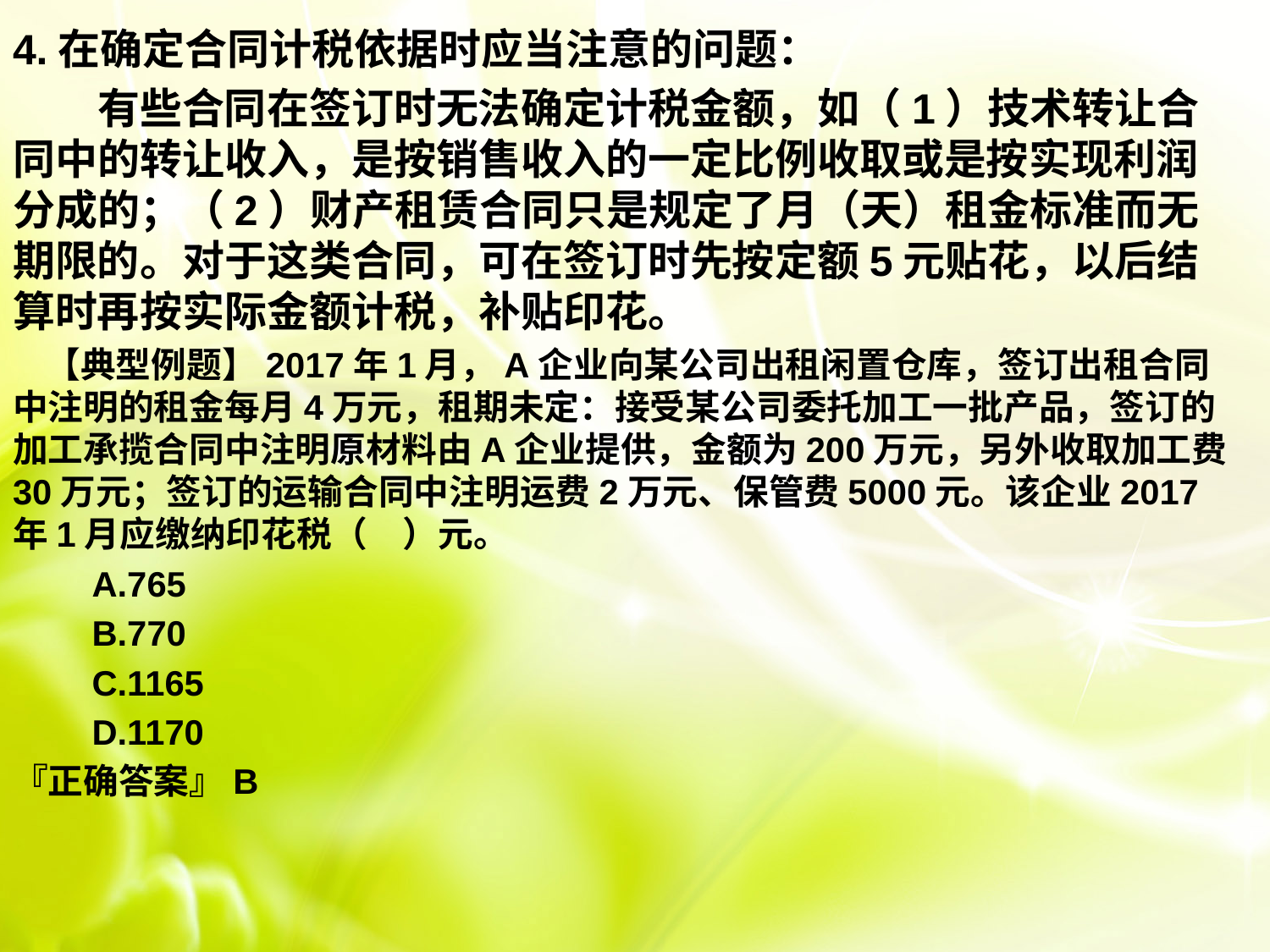

4.在确定合同计税依据时应当注意的问题：
　　有些合同在签订时无法确定计税金额，如（1）技术转让合同中的转让收入，是按销售收入的一定比例收取或是按实现利润分成的；（2）财产租赁合同只是规定了月（天）租金标准而无期限的。对于这类合同，可在签订时先按定额5元贴花，以后结算时再按实际金额计税，补贴印花。
   【典型例题】2017年1月，A企业向某公司出租闲置仓库，签订出租合同中注明的租金每月4万元，租期未定：接受某公司委托加工一批产品，签订的加工承揽合同中注明原材料由A企业提供，金额为200万元，另外收取加工费30万元；签订的运输合同中注明运费2万元、保管费5000元。该企业2017年1月应缴纳印花税（　）元。
　　A.765
　　B.770
　　C.1165
　　D.1170
『正确答案』B